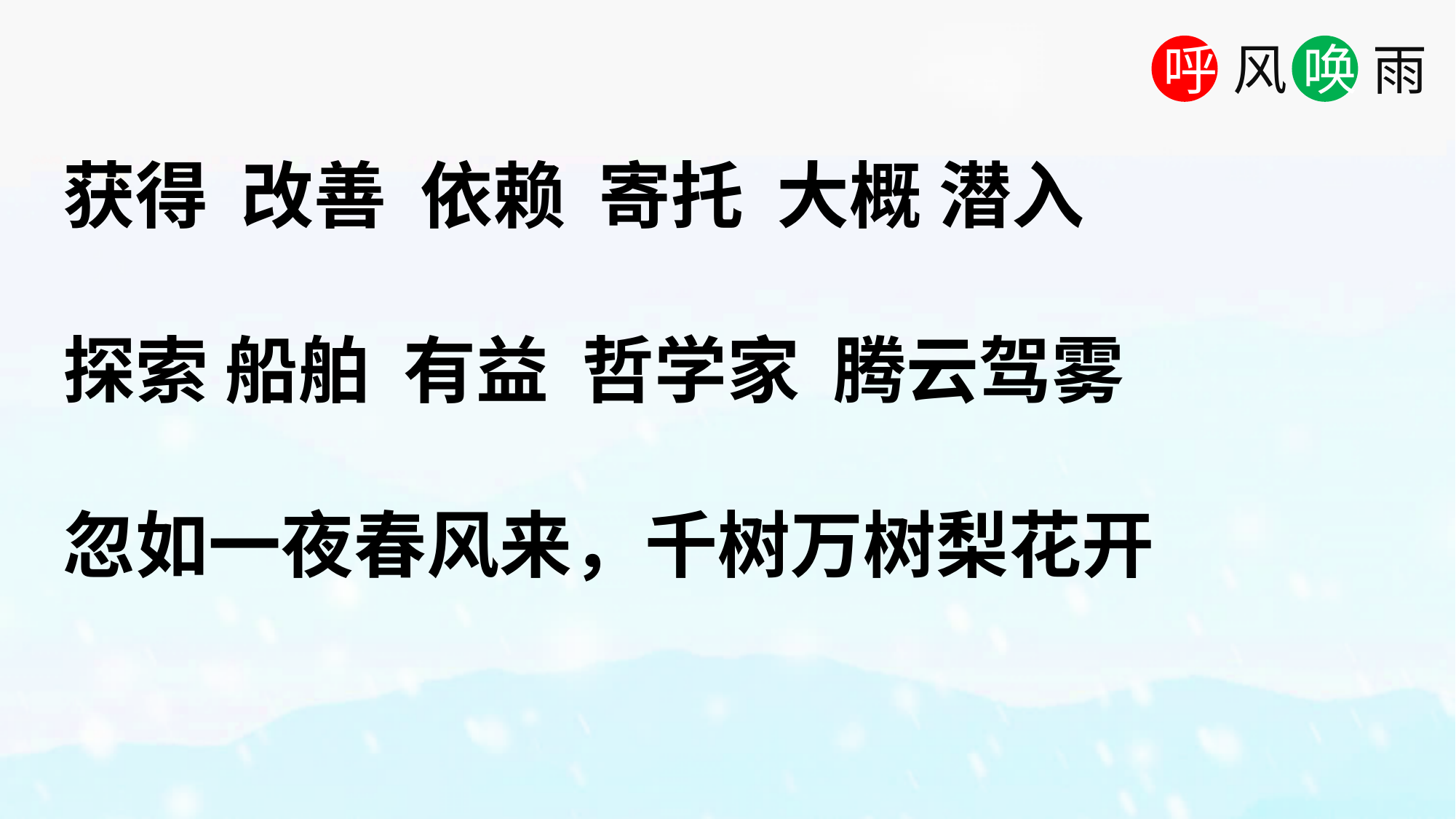

获得  改善  依赖  寄托  大概 潜入

探索 船舶  有益  哲学家  腾云驾雾

忽如一夜春风来，千树万树梨花开